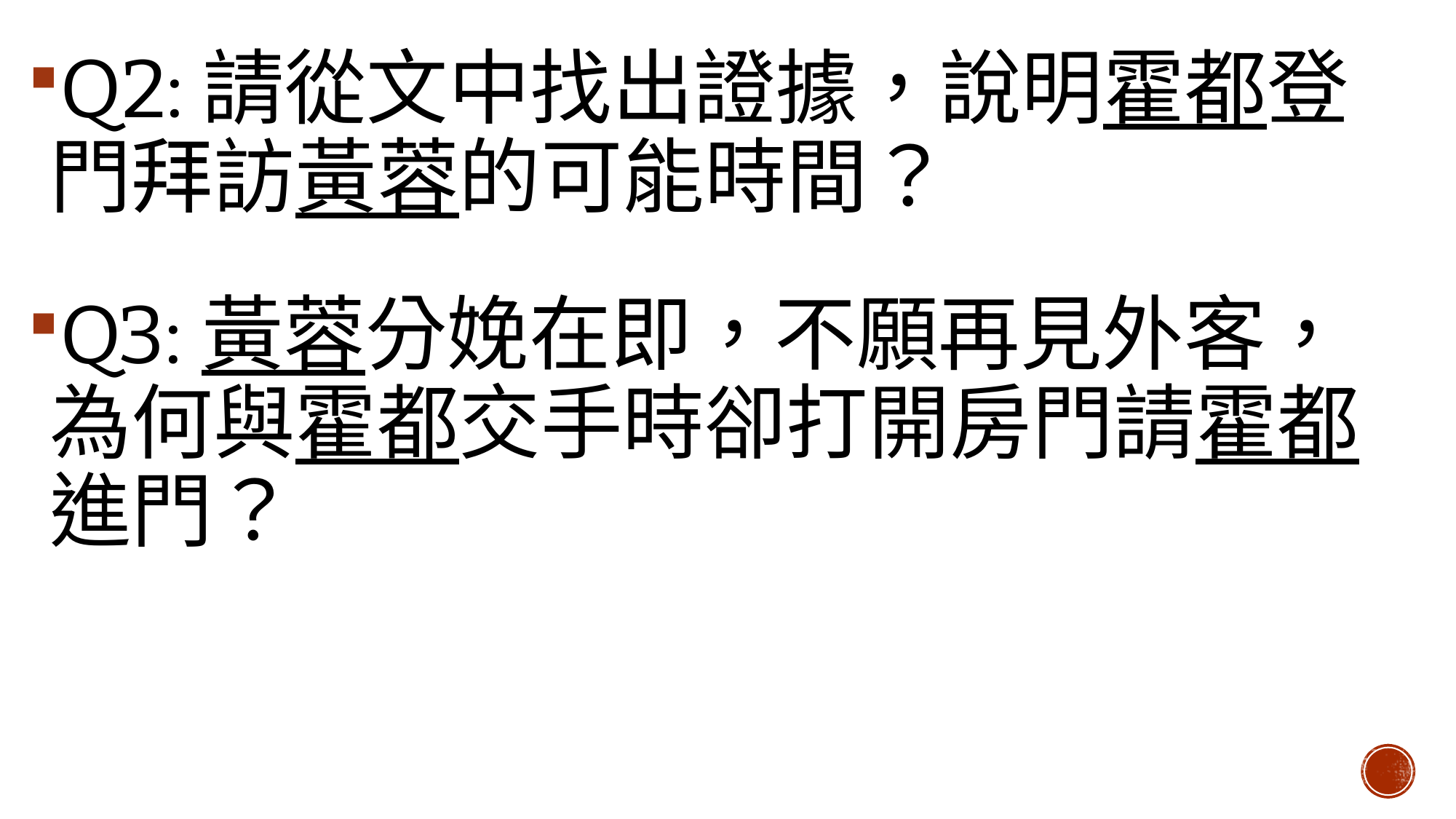

Q2:請從文中找出證據，說明霍都登門拜訪黃蓉的可能時間？
Q3:黃蓉分娩在即，不願再見外客，為何與霍都交手時卻打開房門請霍都進門？